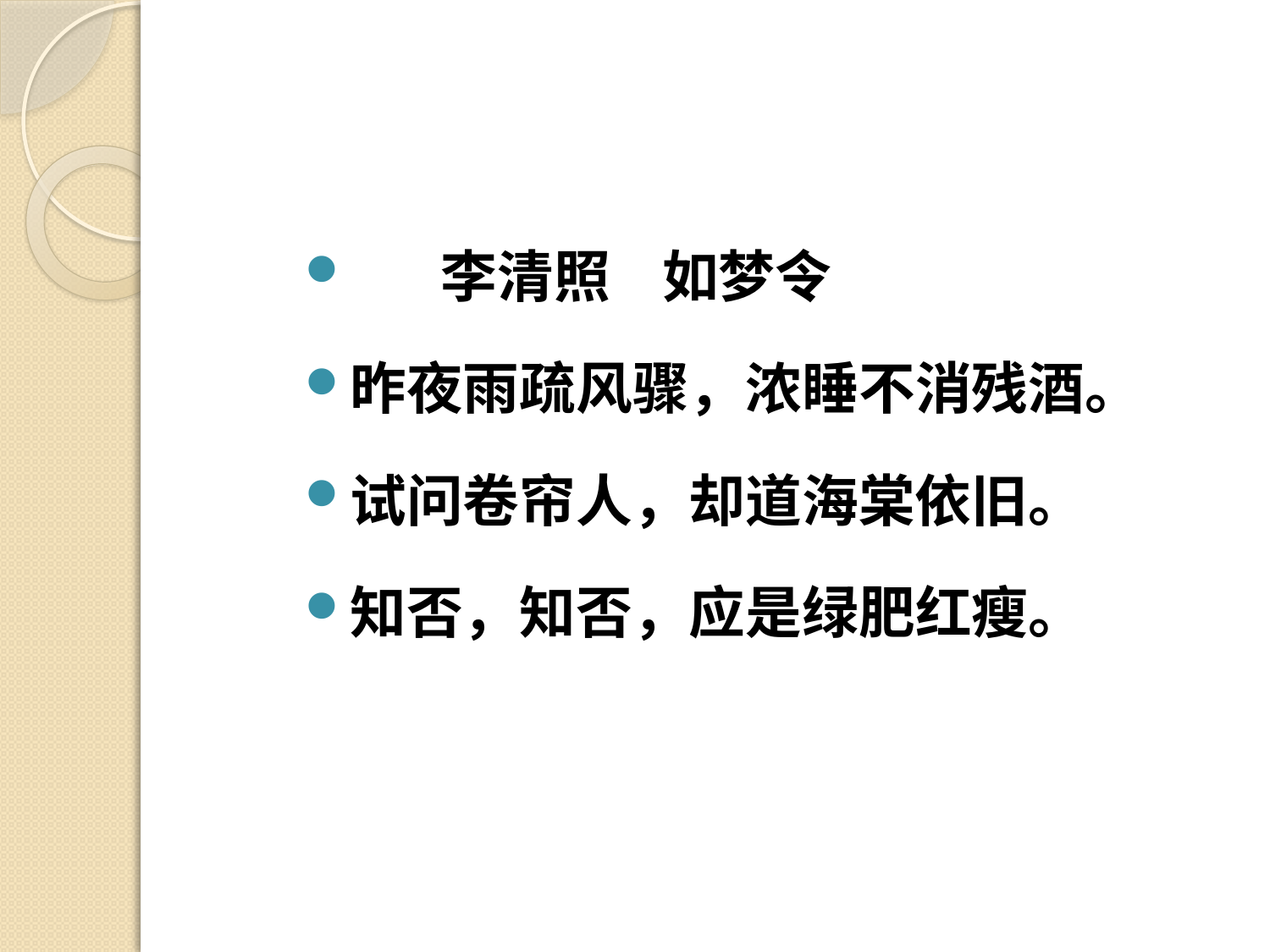

#
      李清照    如梦令
昨夜雨疏风骤，浓睡不消残酒。
试问卷帘人，却道海棠依旧。
知否，知否，应是绿肥红瘦。